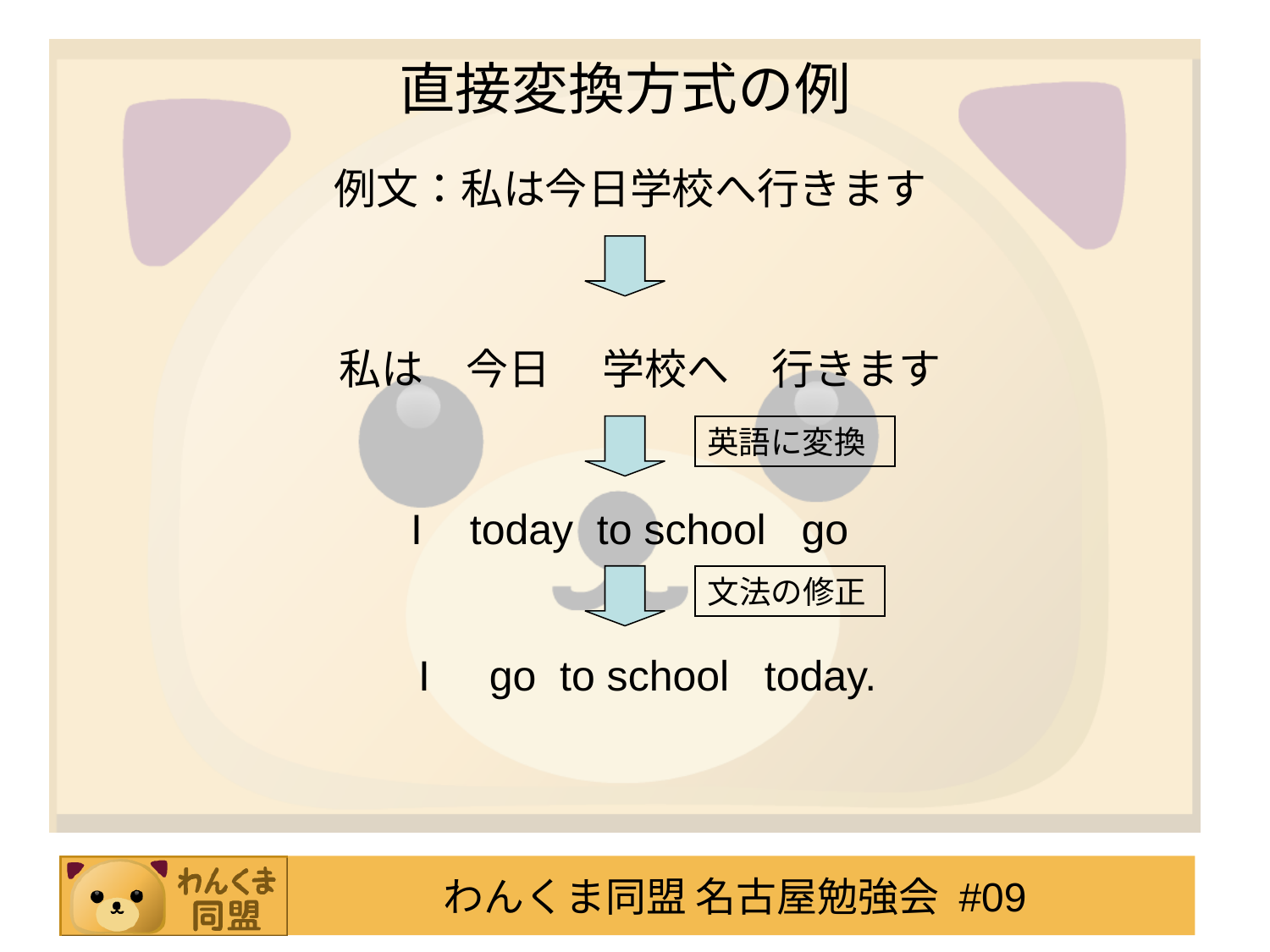

直接変換方式の例
例文：私は今日学校へ行きます

私は　今日　 学校へ　行きます

英語に変換
I    today  to school   go

文法の修正
   I     go  to school   today.